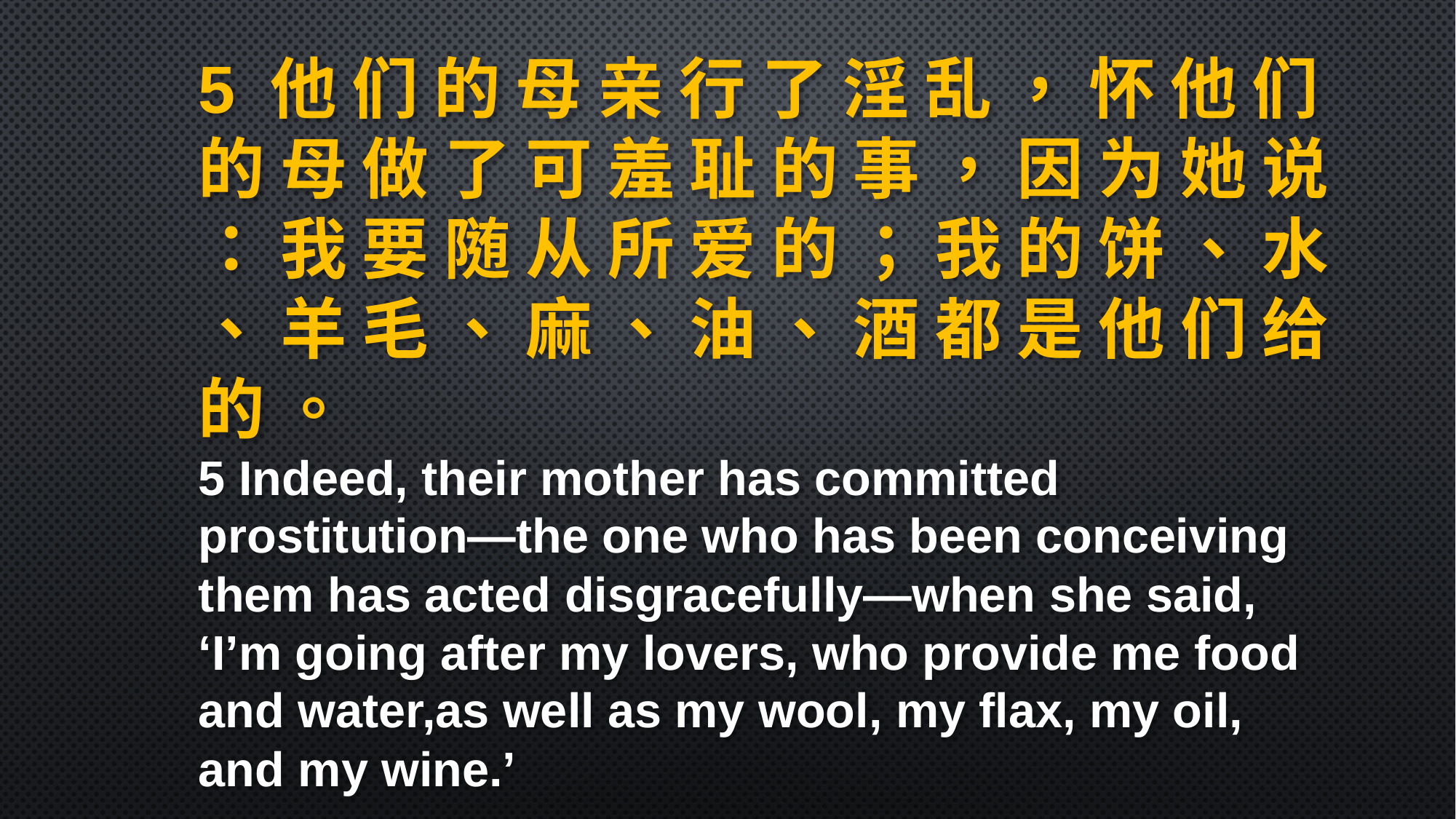

5 他 们 的 母 亲 行 了 淫 乱 ， 怀 他 们 的 母 做 了 可 羞 耻 的 事 ， 因 为 她 说 ： 我 要 随 从 所 爱 的 ； 我 的 饼 、 水 、 羊 毛 、 麻 、 油 、 酒 都 是 他 们 给 的 。
5 Indeed, their mother has committed prostitution—the one who has been conceiving them has acted disgracefully—when she said, ‘I’m going after my lovers, who provide me food and water,as well as my wool, my flax, my oil, and my wine.’